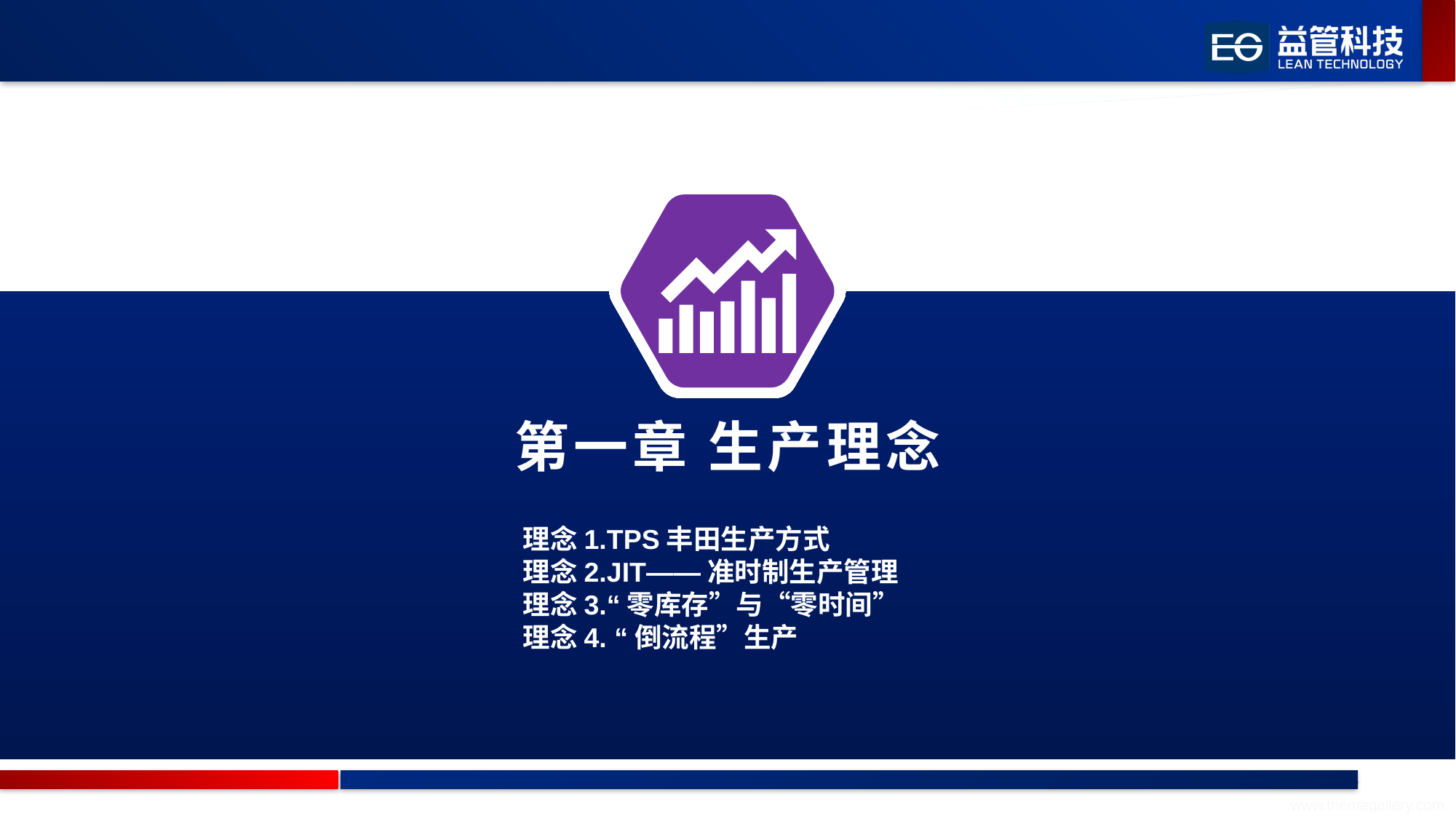

第一章 生产理念
理念1.TPS丰田生产方式
理念2.JIT——准时制生产管理
理念3.“零库存”与“零时间”
理念4. “倒流程”生产